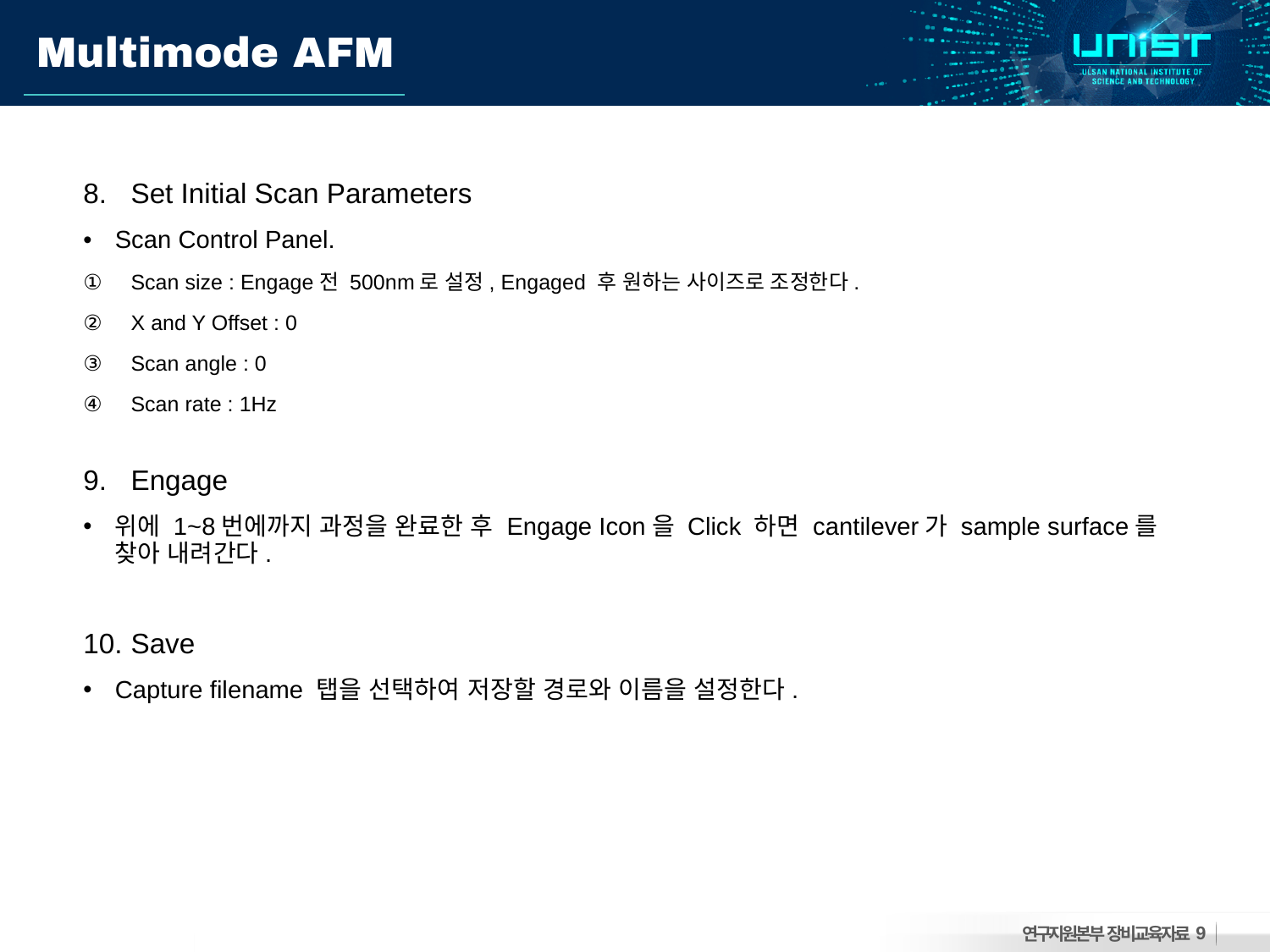

# Multimode AFM
Set Initial Scan Parameters
Scan Control Panel.
Scan size : Engage전 500nm로 설정, Engaged 후 원하는 사이즈로 조정한다.
X and Y Offset : 0
Scan angle : 0
Scan rate : 1Hz

Engage
위에 1~8번에까지 과정을 완료한 후 Engage Icon을 Click 하면 cantilever가 sample surface를 찾아 내려간다.

Save
Capture filename 탭을 선택하여 저장할 경로와 이름을 설정한다.